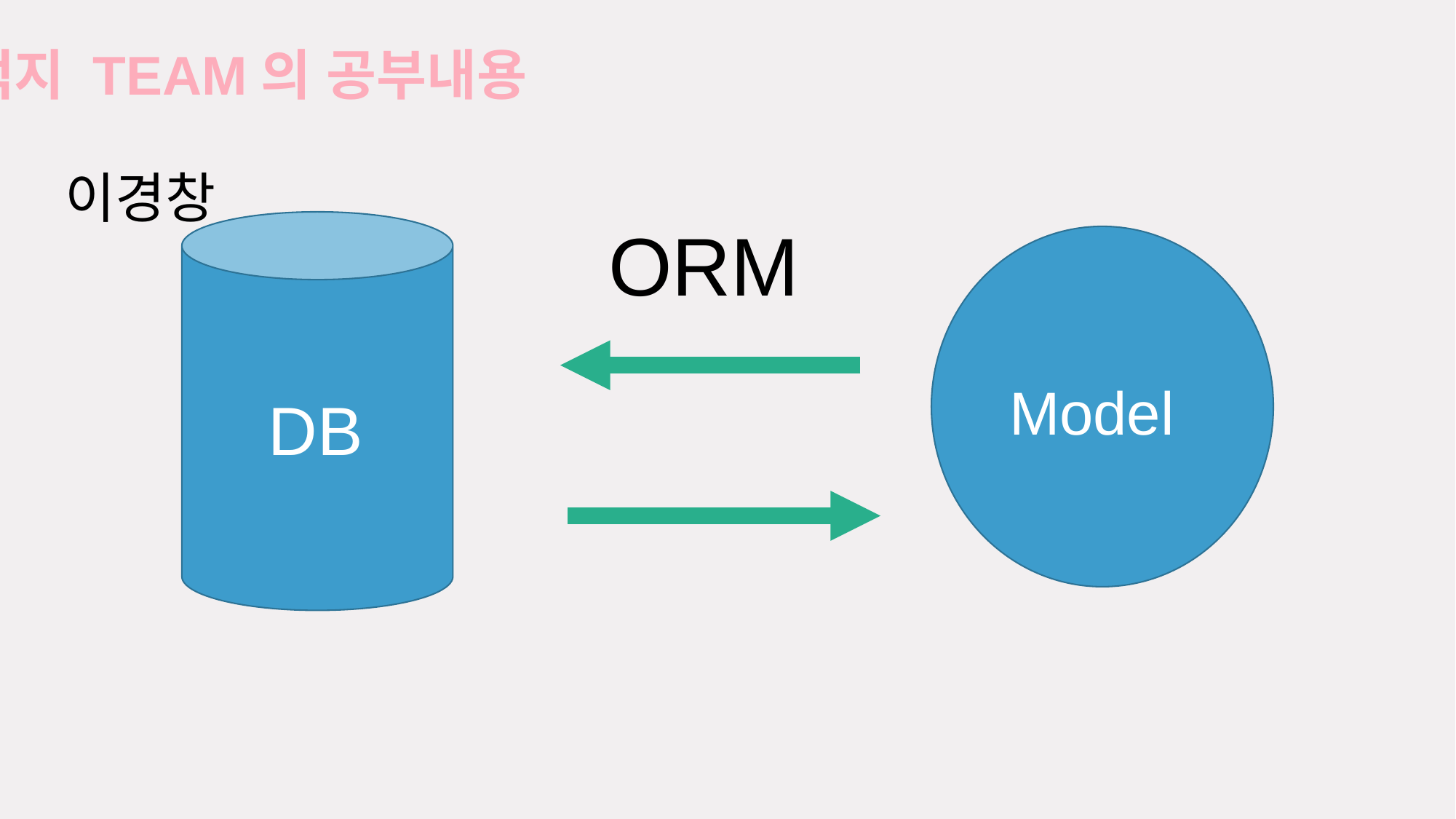

적지 TEAM의 공부내용
이경창
ORM

Model
DB